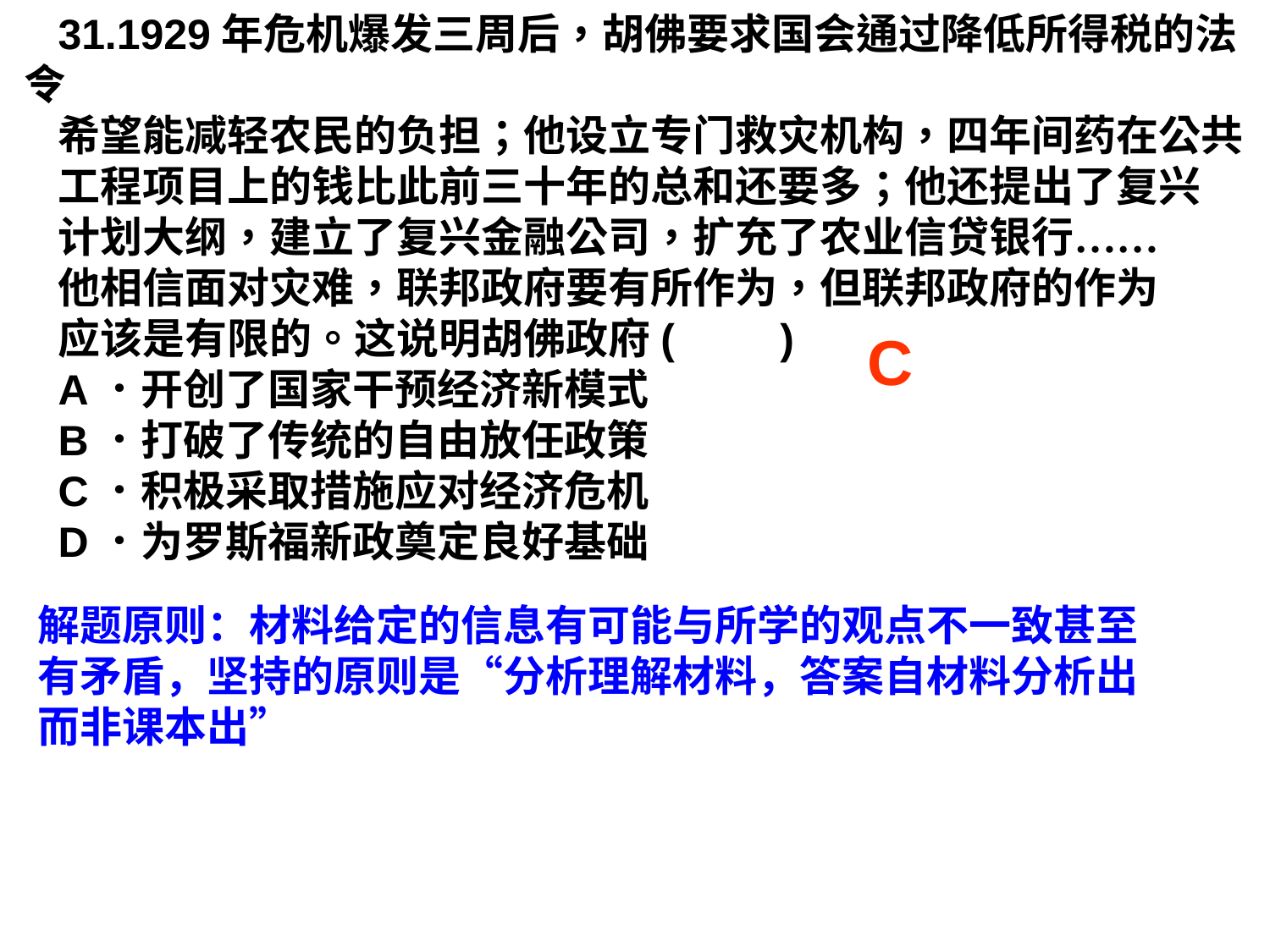

31.1929年危机爆发三周后，胡佛要求国会通过降低所得税的法令
希望能减轻农民的负担；他设立专门救灾机构，四年间药在公共
工程项目上的钱比此前三十年的总和还要多；他还提出了复兴
计划大纲，建立了复兴金融公司，扩充了农业信贷银行……
他相信面对灾难，联邦政府要有所作为，但联邦政府的作为
应该是有限的。这说明胡佛政府(　　)
A．开创了国家干预经济新模式
B．打破了传统的自由放任政策
C．积极采取措施应对经济危机
D．为罗斯福新政奠定良好基础
C
解题原则：材料给定的信息有可能与所学的观点不一致甚至有矛盾，坚持的原则是“分析理解材料，答案自材料分析出而非课本出”